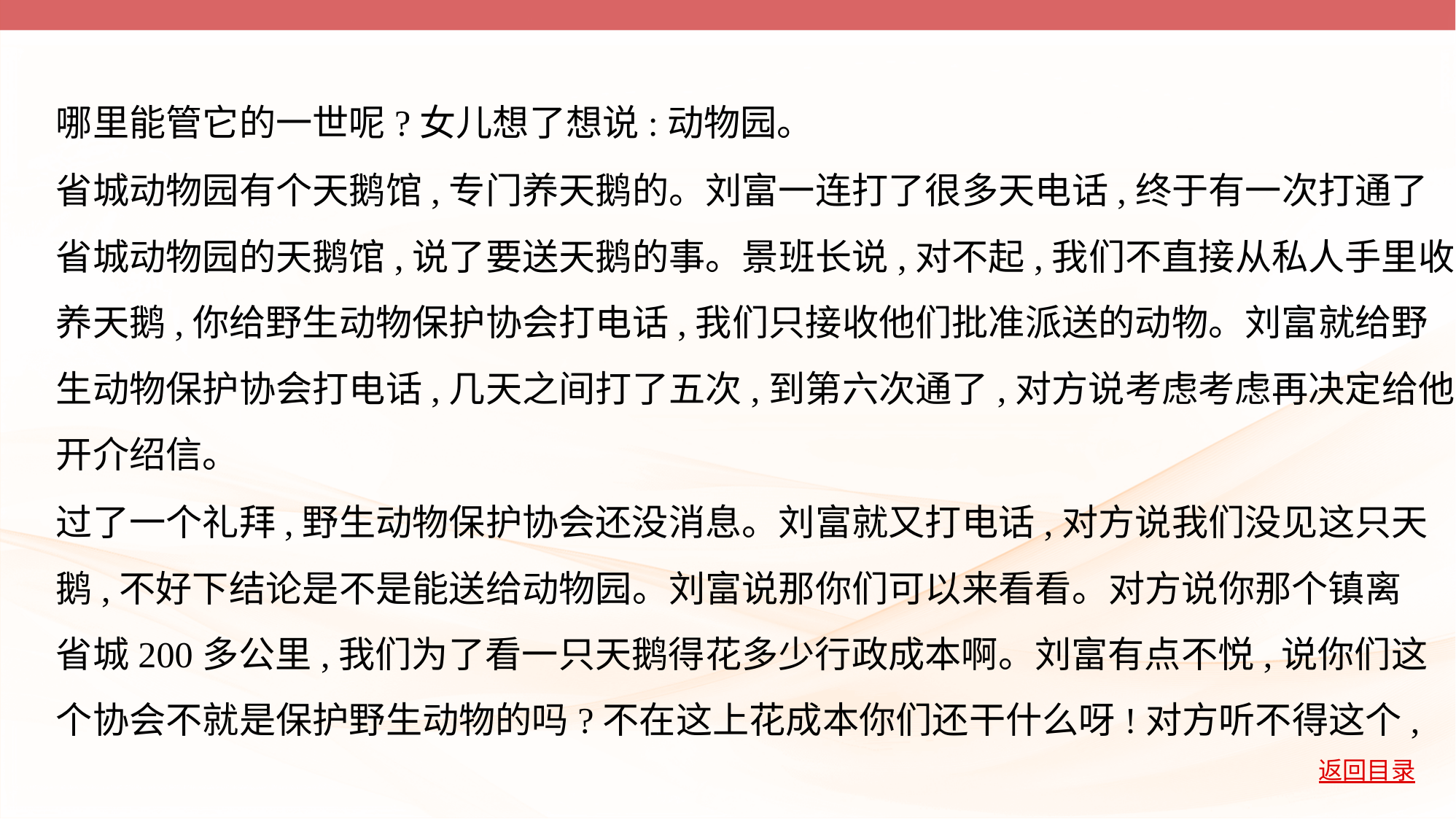

哪里能管它的一世呢?女儿想了想说:动物园。
省城动物园有个天鹅馆,专门养天鹅的。刘富一连打了很多天电话,终于有一次打通了
省城动物园的天鹅馆,说了要送天鹅的事。景班长说,对不起,我们不直接从私人手里收
养天鹅,你给野生动物保护协会打电话,我们只接收他们批准派送的动物。刘富就给野
生动物保护协会打电话,几天之间打了五次,到第六次通了,对方说考虑考虑再决定给他
开介绍信。
过了一个礼拜,野生动物保护协会还没消息。刘富就又打电话,对方说我们没见这只天
鹅,不好下结论是不是能送给动物园。刘富说那你们可以来看看。对方说你那个镇离
省城200多公里,我们为了看一只天鹅得花多少行政成本啊。刘富有点不悦,说你们这
个协会不就是保护野生动物的吗?不在这上花成本你们还干什么呀!对方听不得这个,